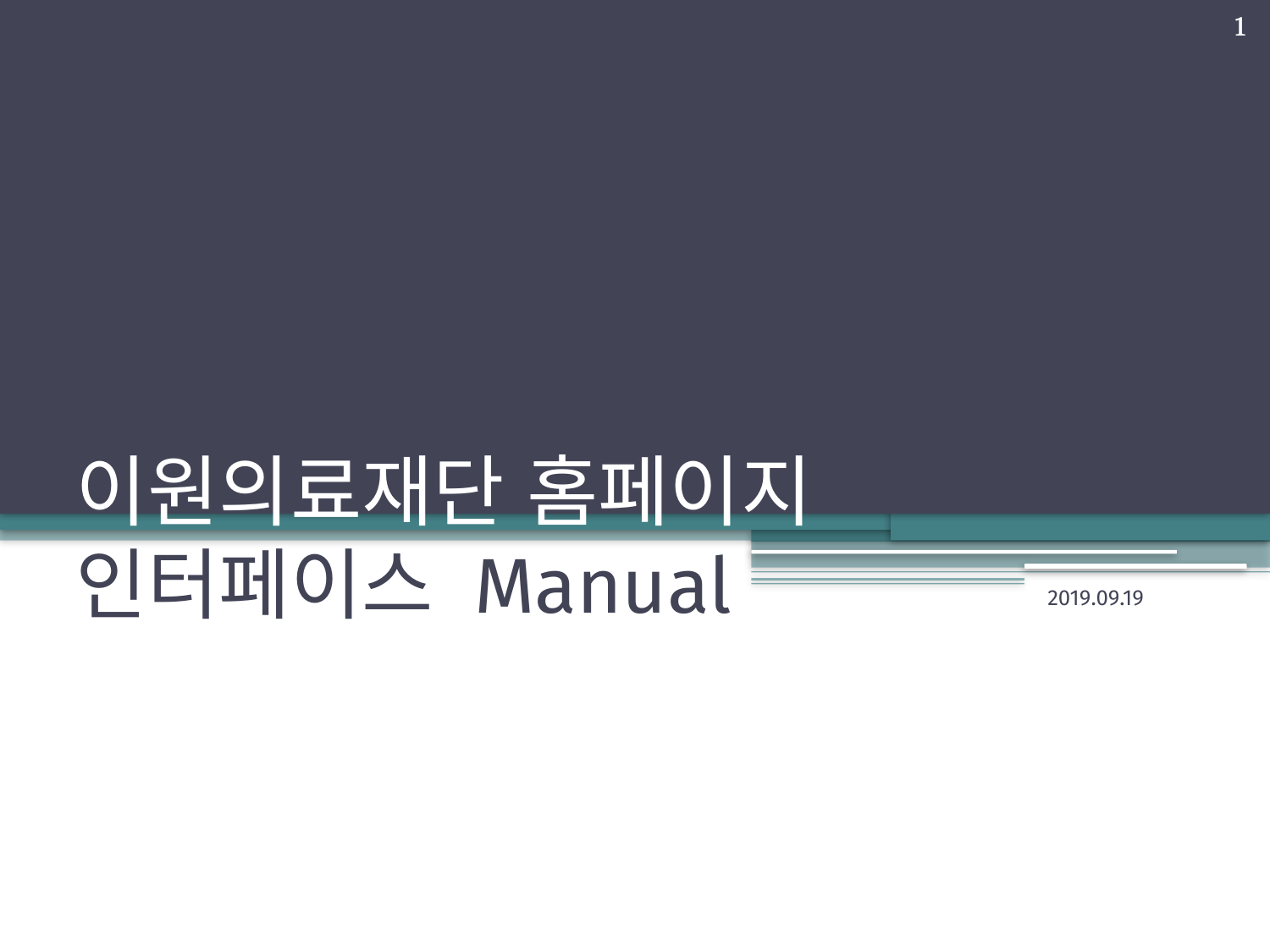

1
# 이원의료재단 홈페이지 인터페이스 Manual
2019.09.19